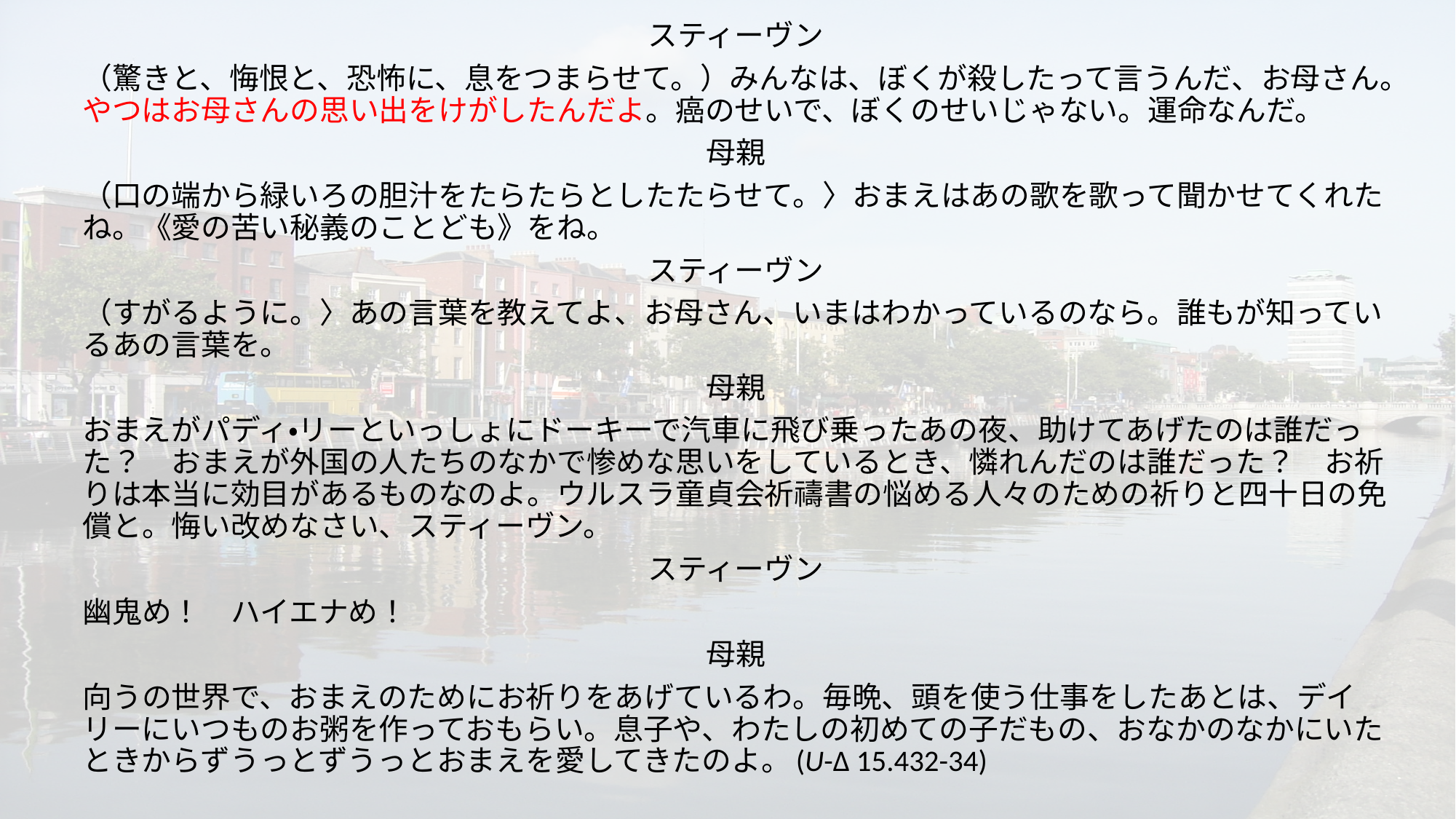

スティーヴン
（驚きと、悔恨と、恐怖に、息をつまらせて。）みんなは、ぼくが殺したって言うんだ、お母さん。やつはお母さんの思い出をけがしたんだよ。癌のせいで、ぼくのせいじゃない。運命なんだ。
母親
（口の端から緑いろの胆汁をたらたらとしたたらせて。〉おまえはあの歌を歌って聞かせてくれたね。《愛の苦い秘義のことども》をね。
スティーヴン
（すがるように。〉あの言葉を教えてよ、お母さん、いまはわかっているのなら。誰もが知っているあの言葉を。
母親
おまえがパディ・リーといっしょにドーキーで汽車に飛び乗ったあの夜、助けてあげたのは誰だった？　おまえが外国の人たちのなかで惨めな思いをしているとき、憐れんだのは誰だった？　お祈りは本当に効目があるものなのよ。ウルスラ童貞会祈禱書の悩める人々のための祈りと四十日の免償と。悔い改めなさい、スティーヴン。
スティーヴン
幽鬼め！　ハイエナめ！
母親
向うの世界で、おまえのためにお祈りをあげているわ。毎晩、頭を使う仕事をしたあとは、デイリーにいつものお粥を作っておもらい。息子や、わたしの初めての子だもの、おなかのなかにいたときからずうっとずうっとおまえを愛してきたのよ。(U-Δ 15.432-34)